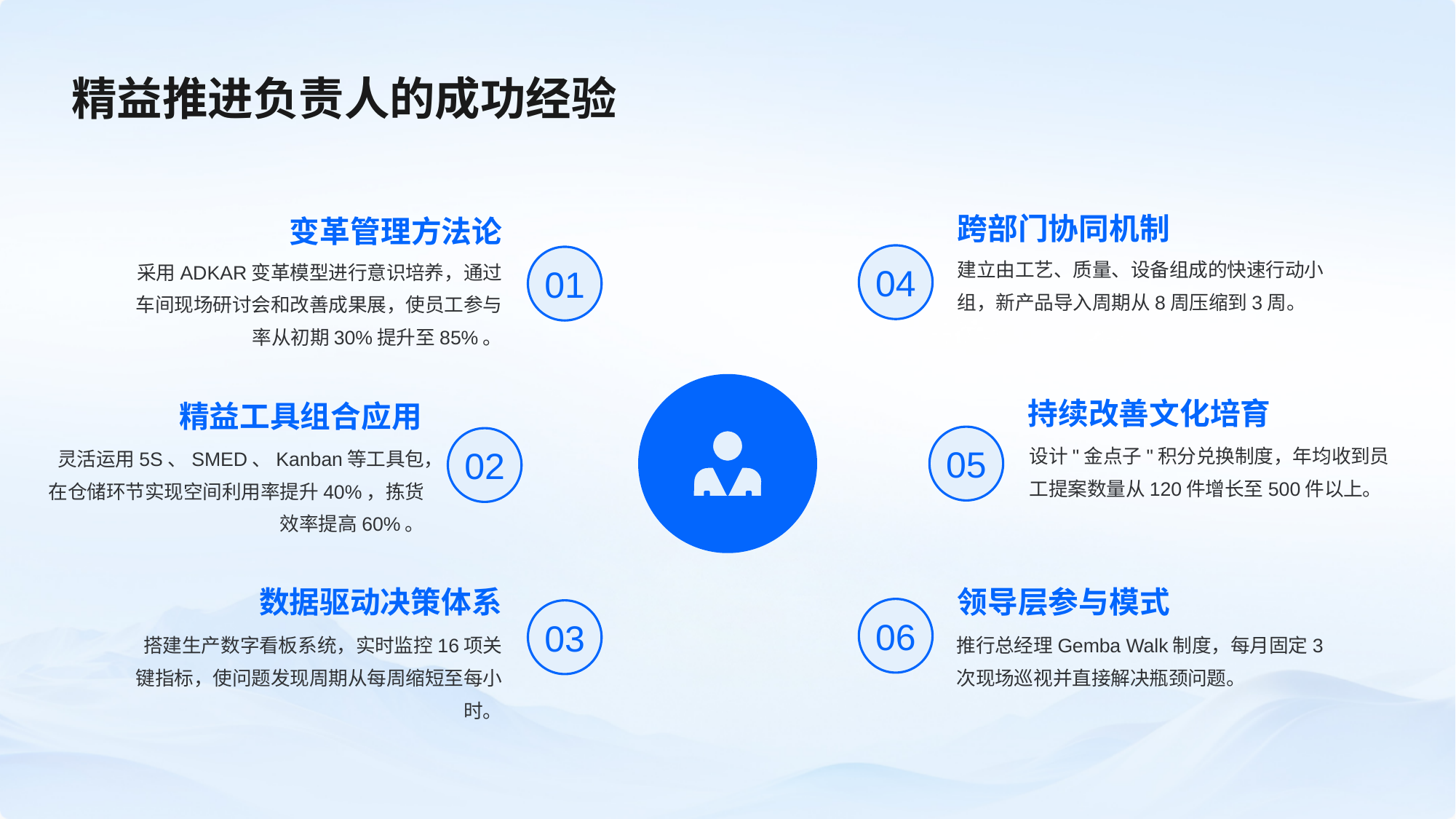

精益推进负责人的成功经验
跨部门协同机制
变革管理方法论
建立由工艺、质量、设备组成的快速行动小组，新产品导入周期从8周压缩到3周。

采用ADKAR变革模型进行意识培养，通过车间现场研讨会和改善成果展，使员工参与率从初期30%提升至85%。
04
01

持续改善文化培育
精益工具组合应用

设计"金点子"积分兑换制度，年均收到员工提案数量从120件增长至500件以上。
灵活运用5S、SMED、Kanban等工具包，在仓储环节实现空间利用率提升40%，拣货效率提高60%。
05
02
数据驱动决策体系
领导层参与模式

06
03
搭建生产数字看板系统，实时监控16项关键指标，使问题发现周期从每周缩短至每小时。
推行总经理Gemba Walk制度，每月固定3次现场巡视并直接解决瓶颈问题。